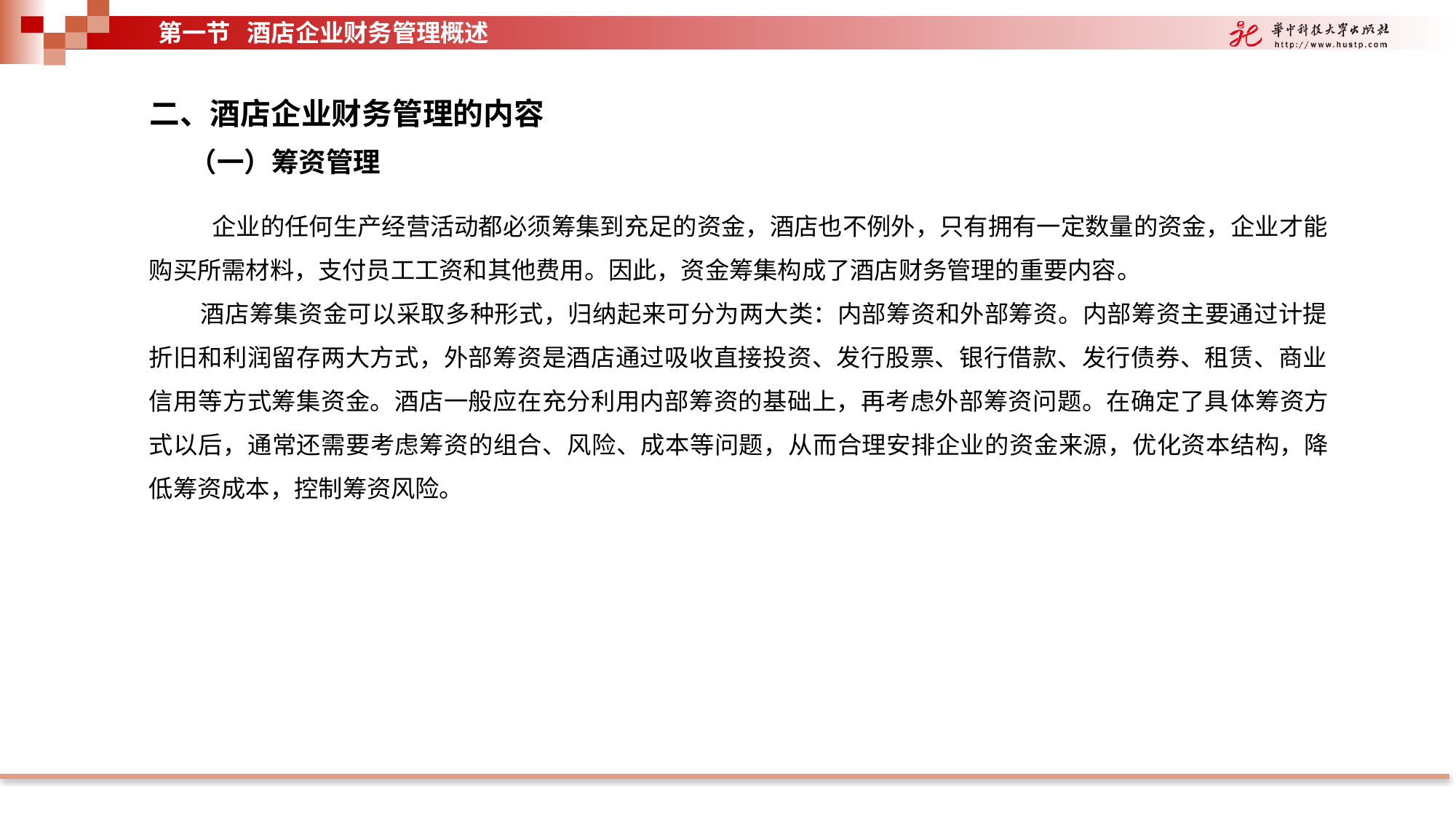

第一节   酒店企业财务管理概述
二、酒店企业财务管理的内容
（一）筹资管理
 企业的任何生产经营活动都必须筹集到充足的资金，酒店也不例外，只有拥有一定数量的资金，企业才能购买所需材料，支付员工工资和其他费用。因此，资金筹集构成了酒店财务管理的重要内容。
酒店筹集资金可以采取多种形式，归纳起来可分为两大类：内部筹资和外部筹资。内部筹资主要通过计提折旧和利润留存两大方式，外部筹资是酒店通过吸收直接投资、发行股票、银行借款、发行债券、租赁、商业信用等方式筹集资金。酒店一般应在充分利用内部筹资的基础上，再考虑外部筹资问题。在确定了具体筹资方式以后，通常还需要考虑筹资的组合、风险、成本等问题，从而合理安排企业的资金来源，优化资本结构，降低筹资成本，控制筹资风险。